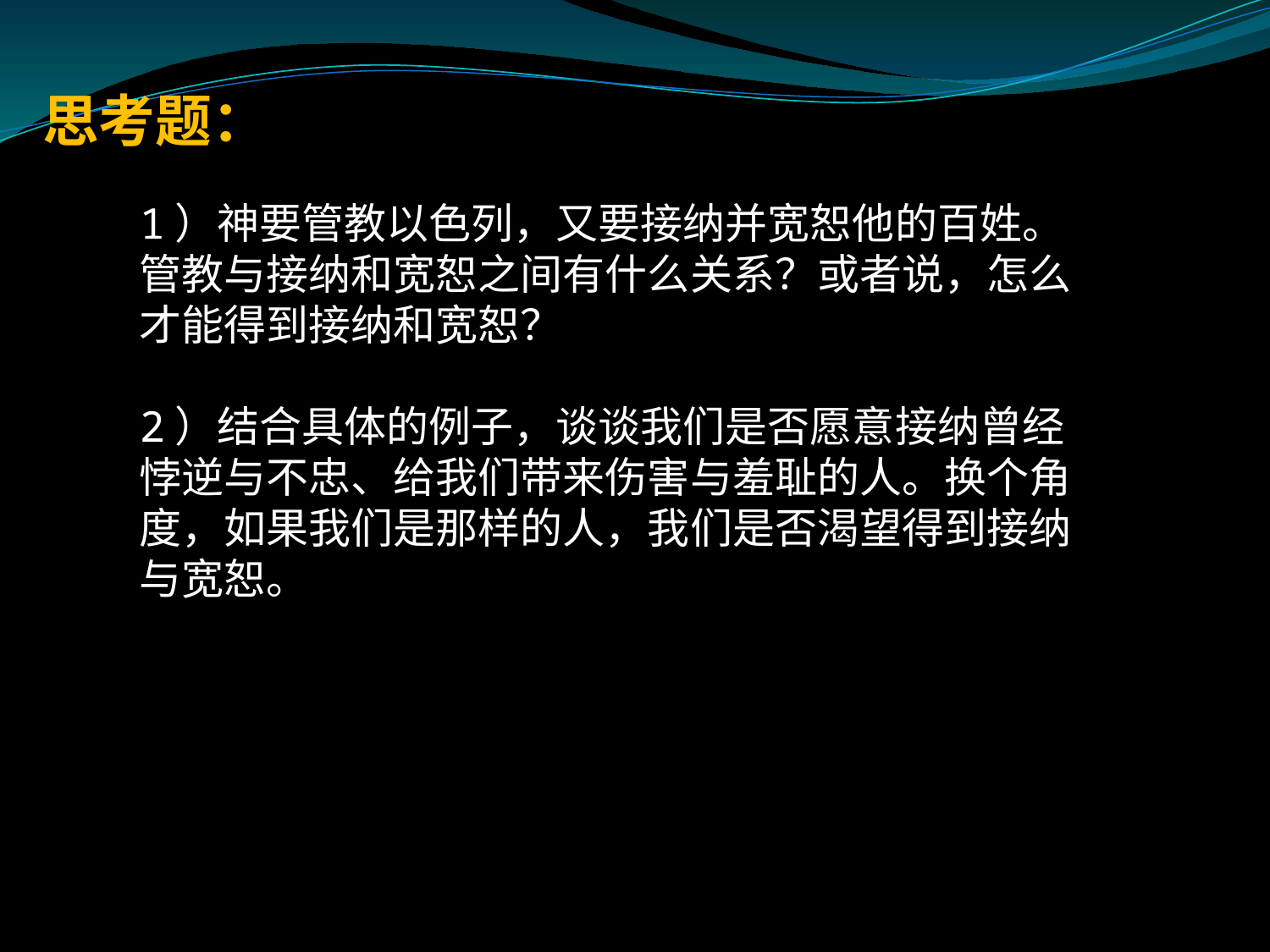

# 思考题：
1）神要管教以色列，又要接纳并宽恕他的百姓。管教与接纳和宽恕之间有什么关系？或者说，怎么才能得到接纳和宽恕？

2）结合具体的例子，谈谈我们是否愿意接纳曾经悖逆与不忠、给我们带来伤害与羞耻的人。换个角度，如果我们是那样的人，我们是否渴望得到接纳与宽恕。